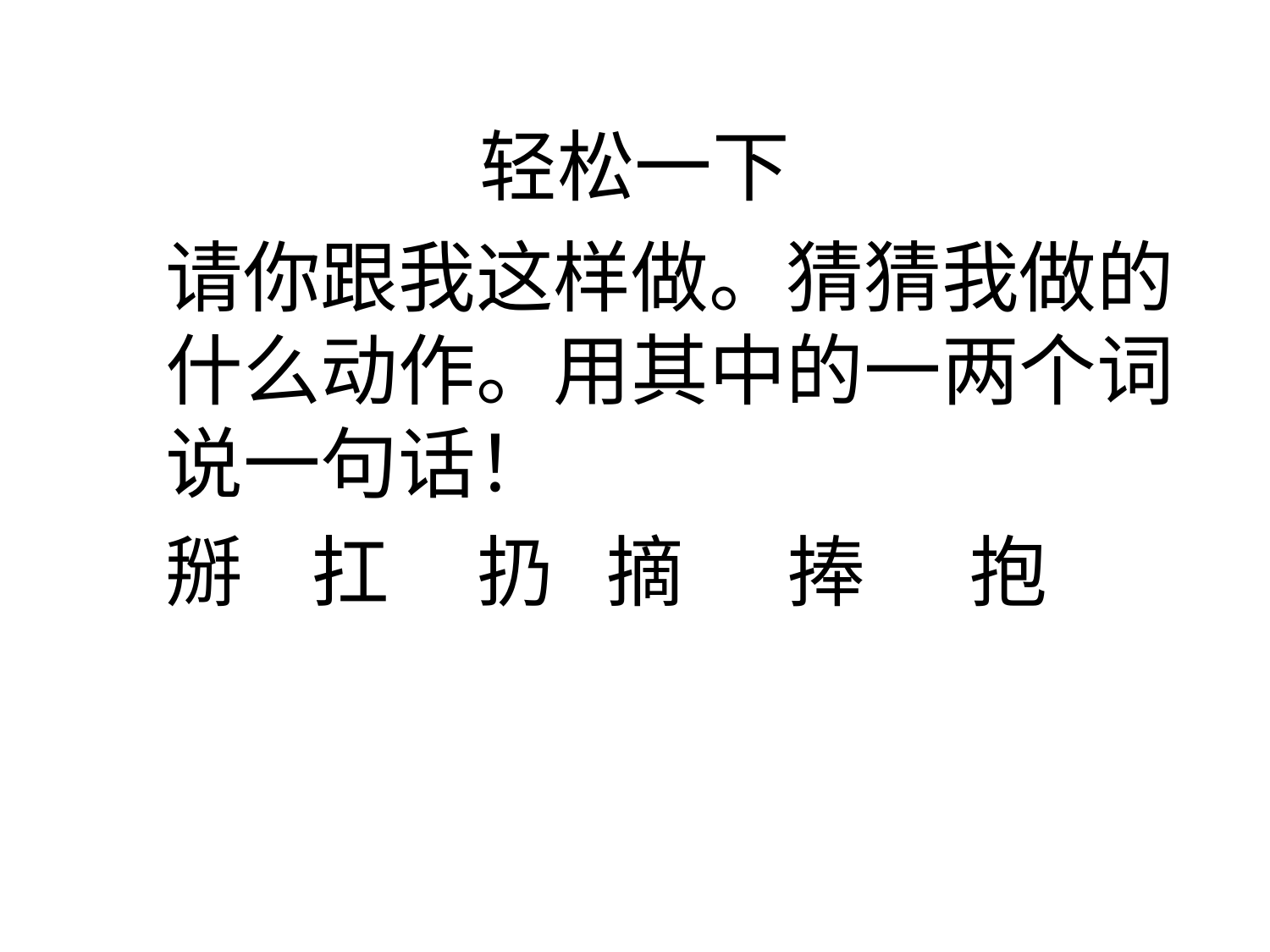

# 轻松一下
请你跟我这样做。猜猜我做的什么动作。用其中的一两个词说一句话！
掰    扛     扔   摘      捧      抱